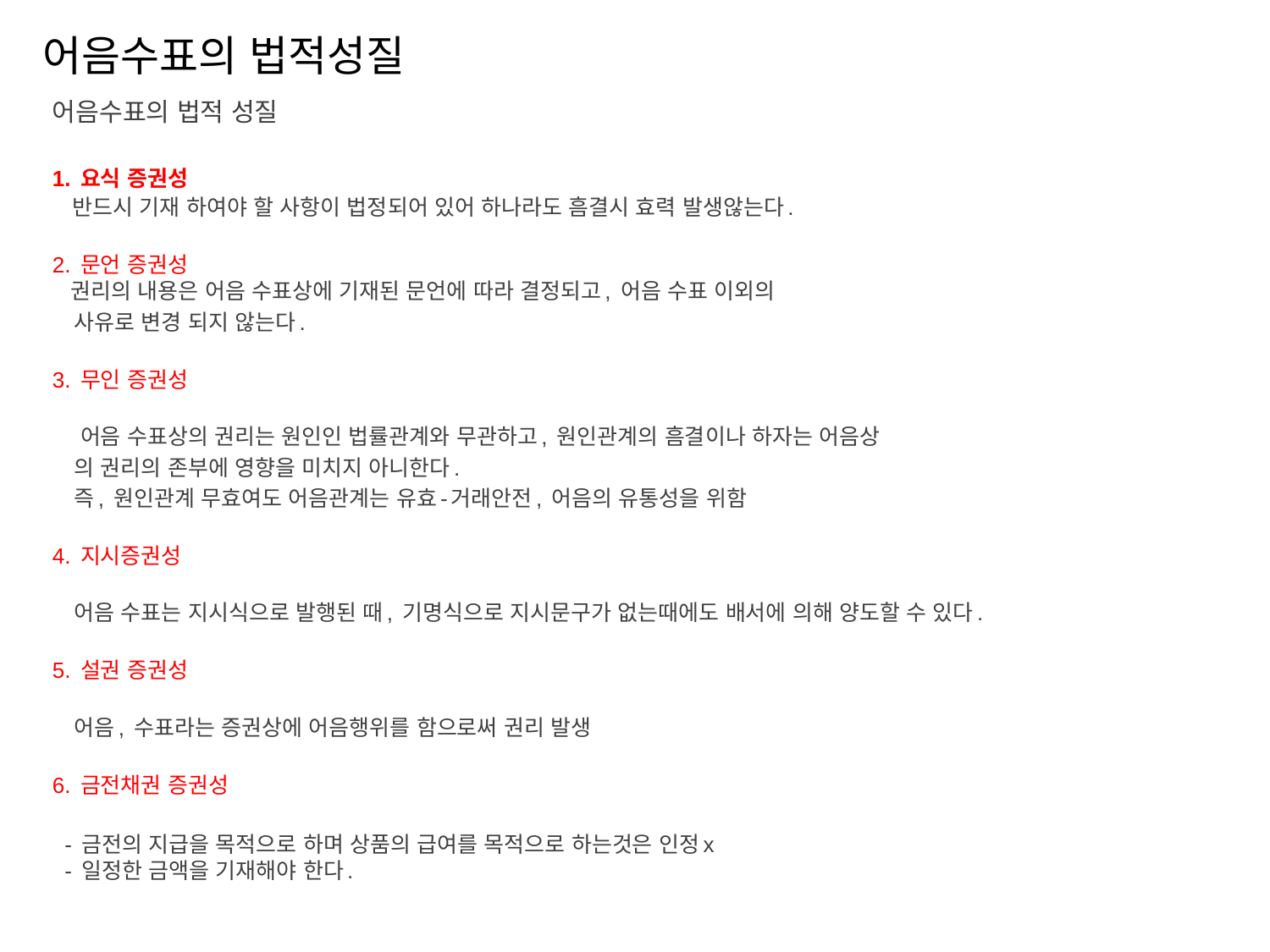

# 어음수표의 법적성질
어음수표의 법적 성질

1. 요식 증권성
   반드시 기재 하여야 할 사항이 법정되어 있어 하나라도 흠결시 효력 발생않는다.
2. 문언 증권성
   권리의 내용은 어음 수표상에 기재된 문언에 따라 결정되고, 어음 수표 이외의
   사유로 변경 되지 않는다.
3. 무인 증권성
    어음 수표상의 권리는 원인인 법률관계와 무관하고, 원인관계의 흠결이나 하자는 어음상
   의 권리의 존부에 영향을 미치지 아니한다.
   즉, 원인관계 무효여도 어음관계는 유효-거래안전, 어음의 유통성을 위함
4. 지시증권성
   어음 수표는 지시식으로 발행된 때, 기명식으로 지시문구가 없는때에도 배서에 의해 양도할 수 있다.
5. 설권 증권성
   어음, 수표라는 증권상에 어음행위를 함으로써 권리 발생
6. 금전채권 증권성
  - 금전의 지급을 목적으로 하며 상품의 급여를 목적으로 하는것은 인정x
  - 일정한 금액을 기재해야 한다.